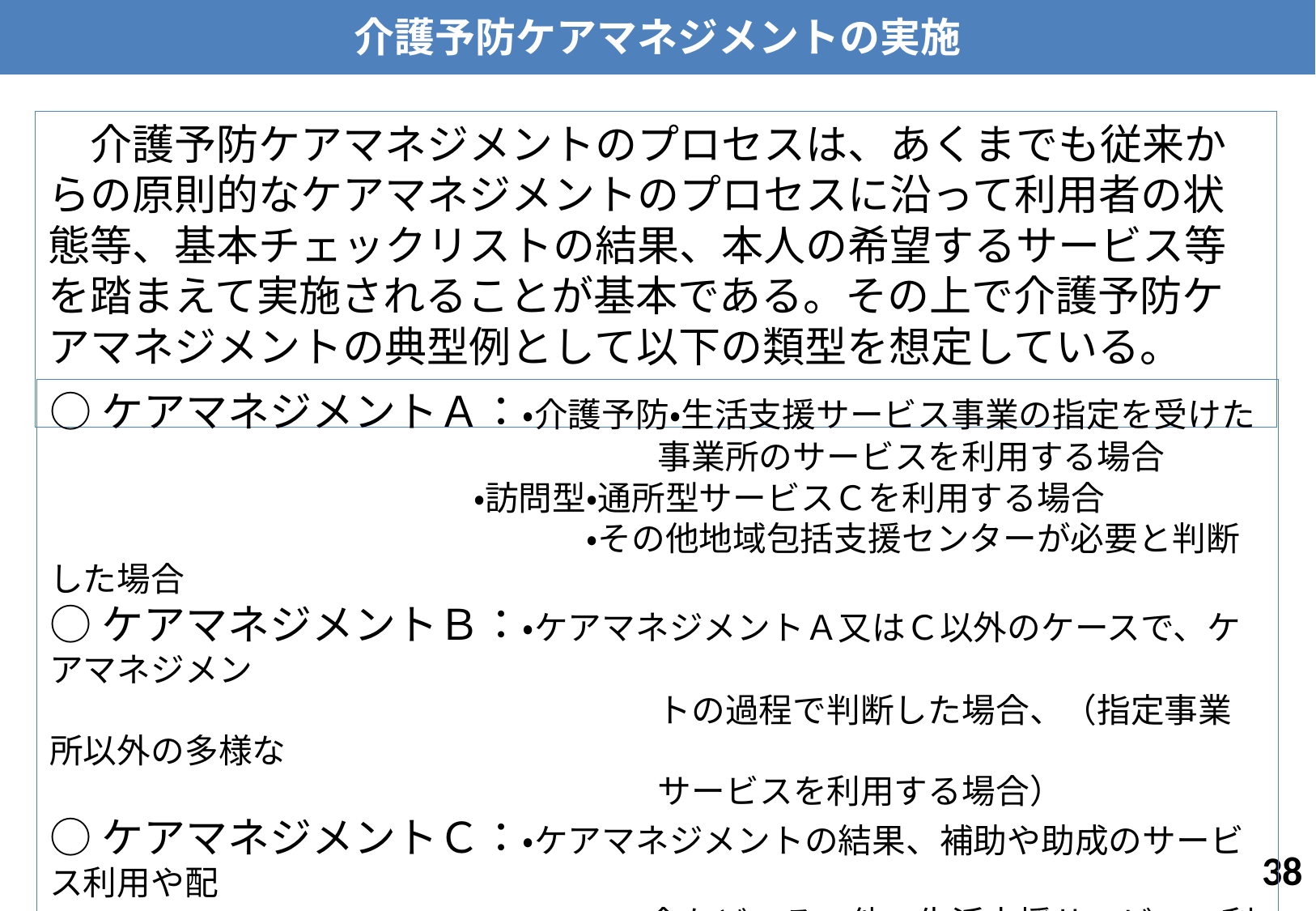

介護予防ケアマネジメントの実施
　介護予防ケアマネジメントのプロセスは、あくまでも従来からの原則的なケアマネジメントのプロセスに沿って利用者の状態等、基本チェックリストの結果、本人の希望するサービス等を踏まえて実施されることが基本である。その上で介護予防ケアマネジメントの典型例として以下の類型を想定している。
○ケアマネジメントＡ：・介護予防・生活支援サービス事業の指定を受けた
　　　　　　　　　　　　　　　　　　事業所のサービスを利用する場合
                                        　　　  ・訪問型・通所型サービスＣを利用する場合
　　　　　　　　　　　　　             ・その他地域包括支援センターが必要と判断した場合
○ケアマネジメントＢ：・ケアマネジメントＡ又はＣ以外のケースで、ケアマネジメン
　　　　　　　　　　　　　　　　　　トの過程で判断した場合、（指定事業所以外の多様な
　　　　　　　　　　　　　　　　　　サービスを利用する場合）
○ケアマネジメントＣ：・ケアマネジメントの結果、補助や助成のサービス利用や配
  　　　　　　　　　　　　　　　　　食などのその他の生活支援サービスの利用につなげる場
                                                    合（必要に応じ、その後の状況把握を実施）
38